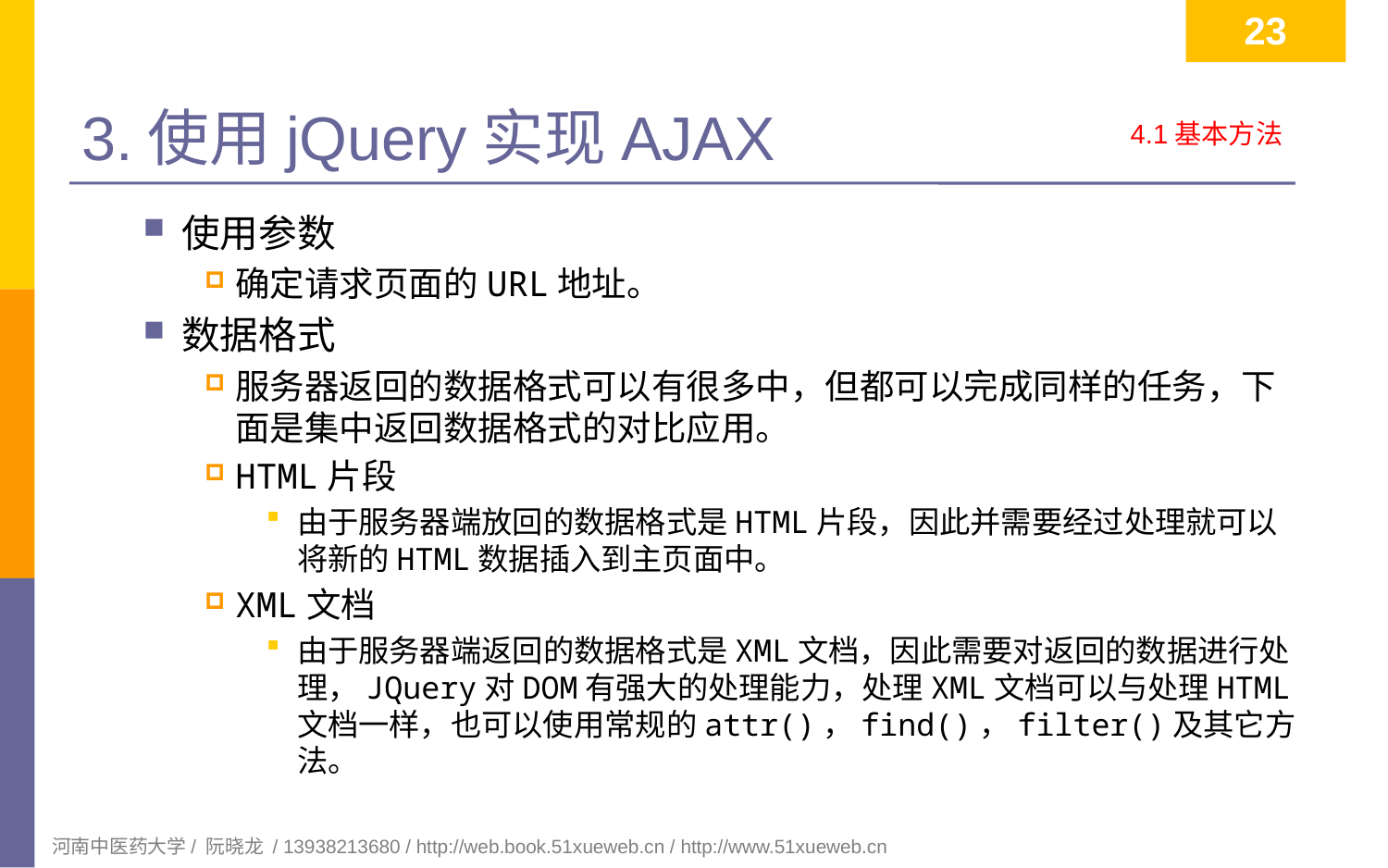

23
# 3.使用jQuery实现AJAX
4.1基本方法
使用参数
确定请求页面的URL地址。
数据格式
服务器返回的数据格式可以有很多中，但都可以完成同样的任务，下面是集中返回数据格式的对比应用。
HTML片段
由于服务器端放回的数据格式是HTML片段，因此并需要经过处理就可以将新的HTML数据插入到主页面中。
XML文档
由于服务器端返回的数据格式是XML文档，因此需要对返回的数据进行处理，JQuery对DOM有强大的处理能力，处理XML文档可以与处理HTML文档一样，也可以使用常规的attr()，find()，filter()及其它方法。